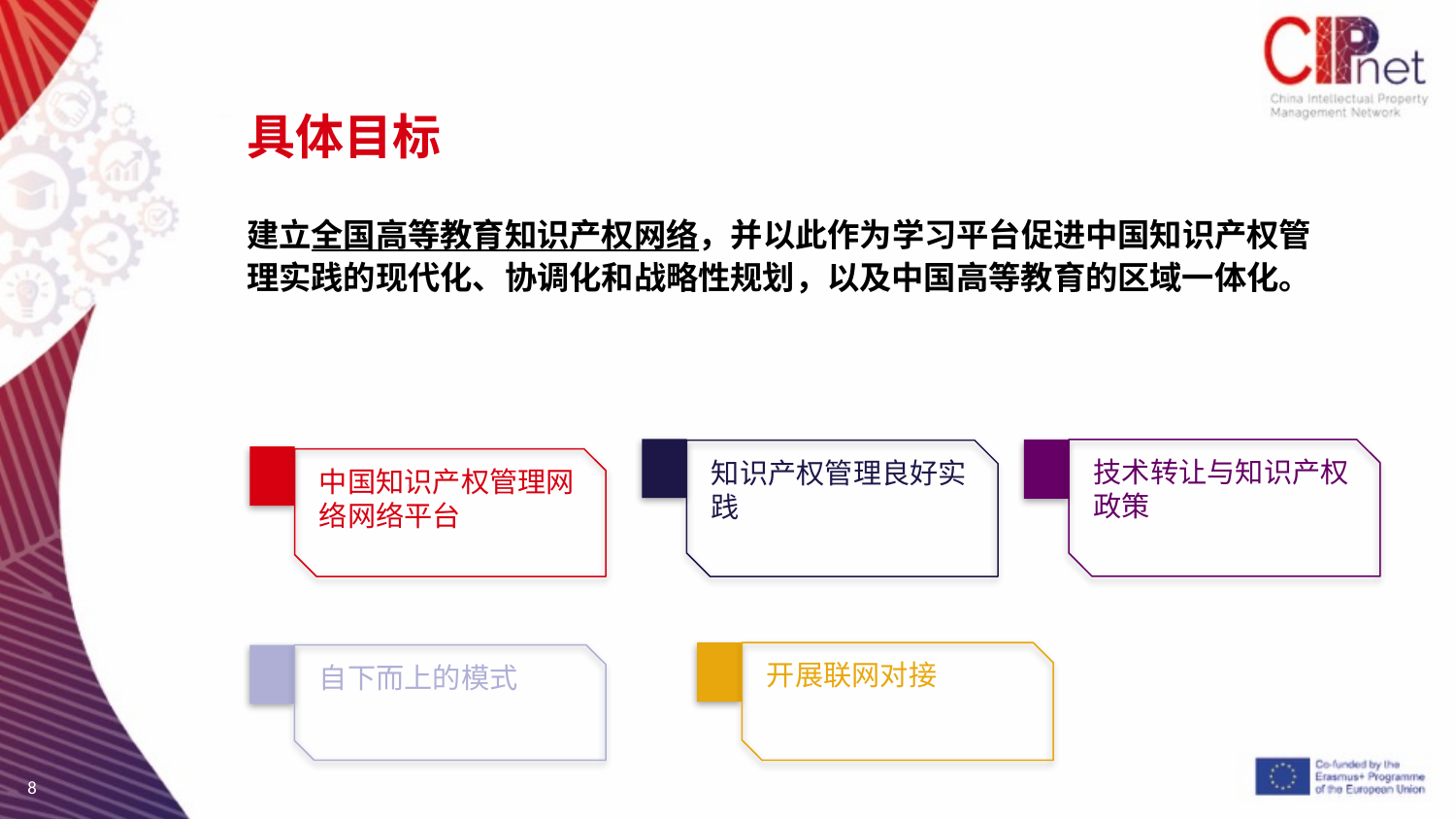

具体目标
建立全国高等教育知识产权网络，并以此作为学习平台促进中国知识产权管理实践的现代化、协调化和战略性规划，以及中国高等教育的区域一体化。

技术转让与知识产权政策
知识产权管理良好实践

中国知识产权管理网络网络平台

开展联网对接
自下而上的模式